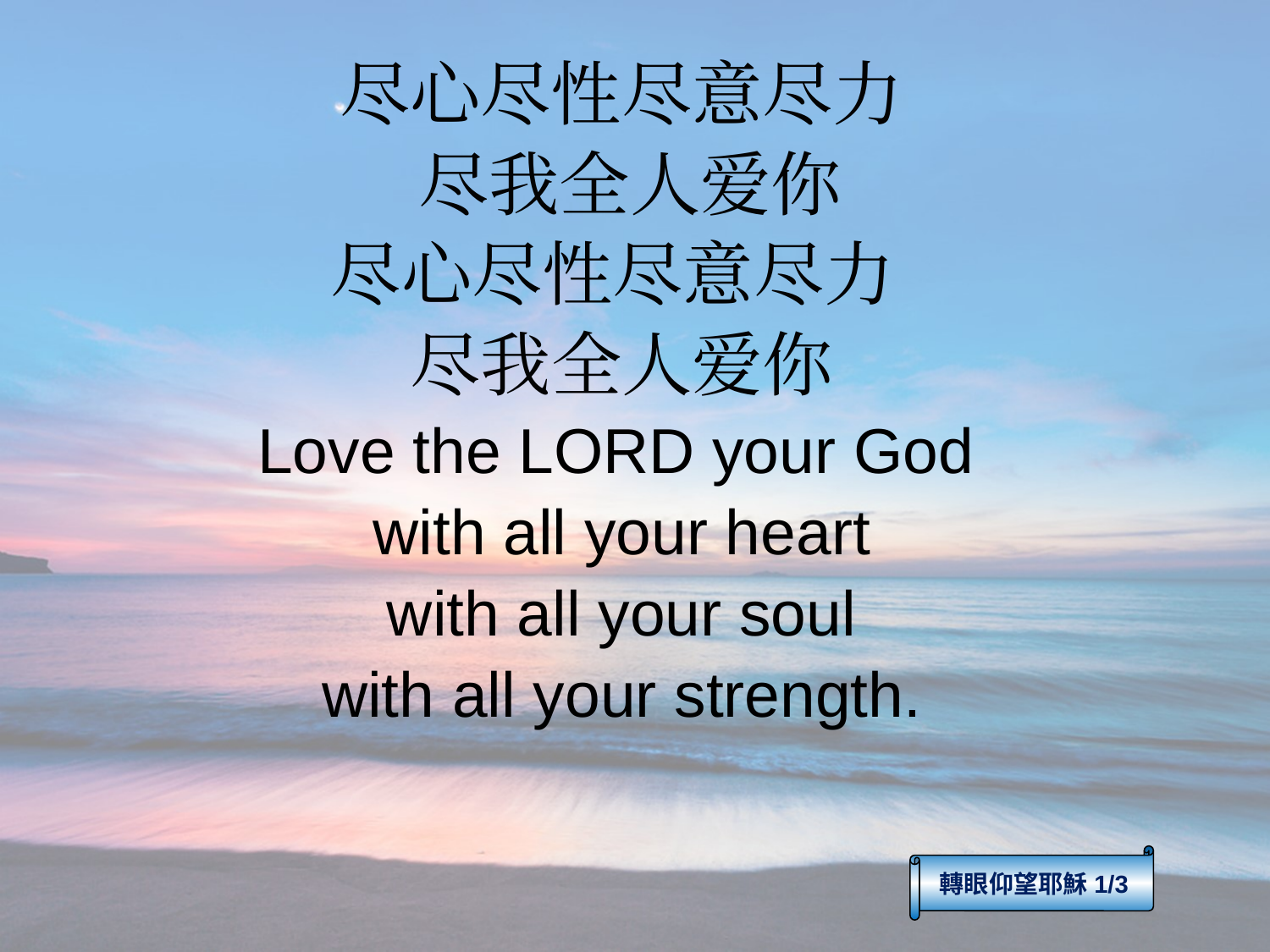

尽心尽性尽意尽力
 尽我全人爱你
尽心尽性尽意尽力
尽我全人爱你
 Love the LORD your God
with all your heart
with all your soul
with all your strength.
轉眼仰望耶穌1/3